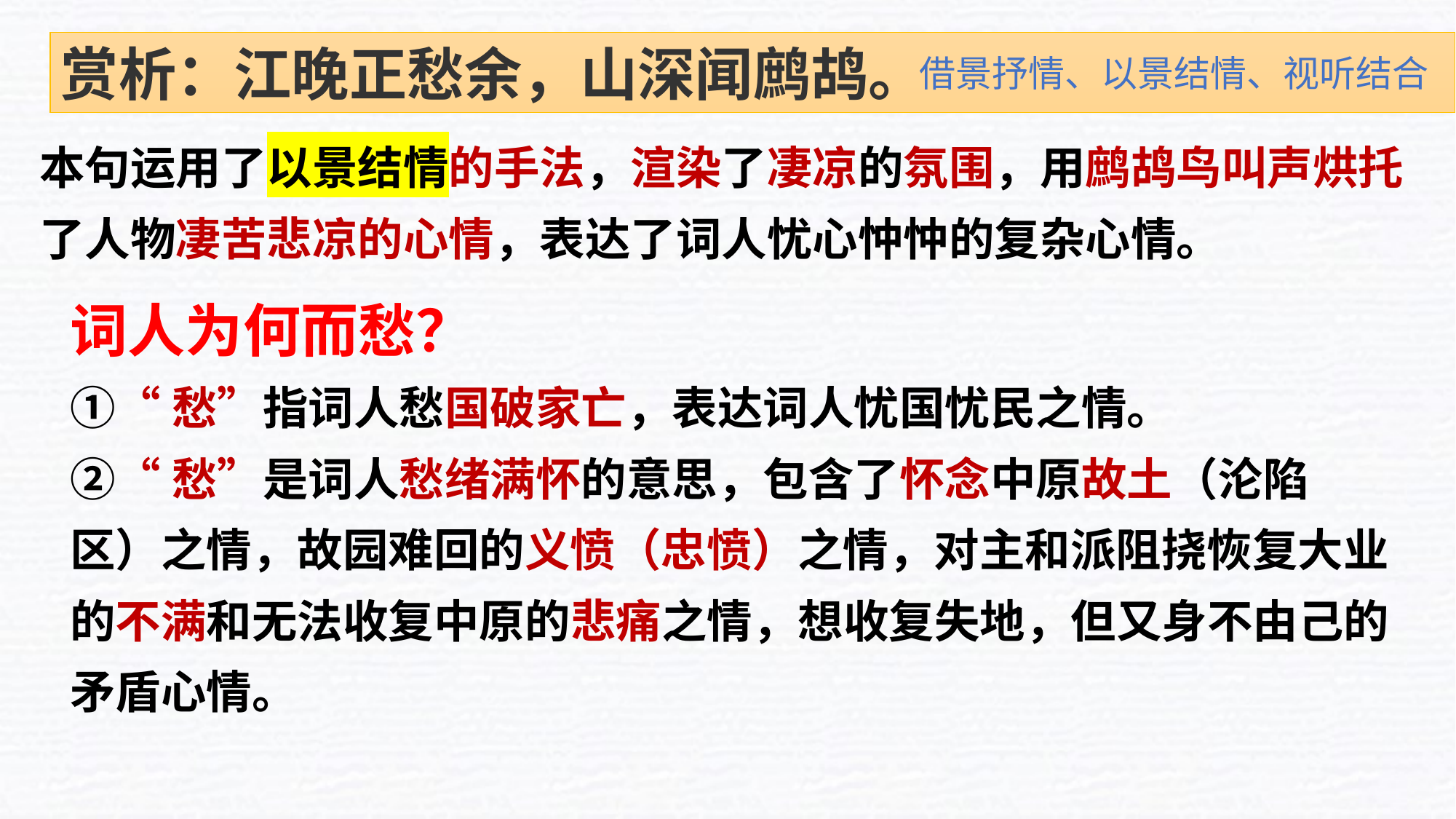

赏析：江晚正愁余，山深闻鹧鸪。
借景抒情、以景结情、视听结合
本句运用了以景结情的手法，渲染了凄凉的氛围，用鹧鸪鸟叫声烘托了人物凄苦悲凉的心情，表达了词人忧心忡忡的复杂心情。

词人为何而愁？
①“愁”指词人愁国破家亡，表达词人忧国忧民之情。
②“愁”是词人愁绪满怀的意思，包含了怀念中原故土（沦陷区）之情，故园难回的义愤（忠愤）之情，对主和派阻挠恢复大业的不满和无法收复中原的悲痛之情，想收复失地，但又身不由己的矛盾心情。